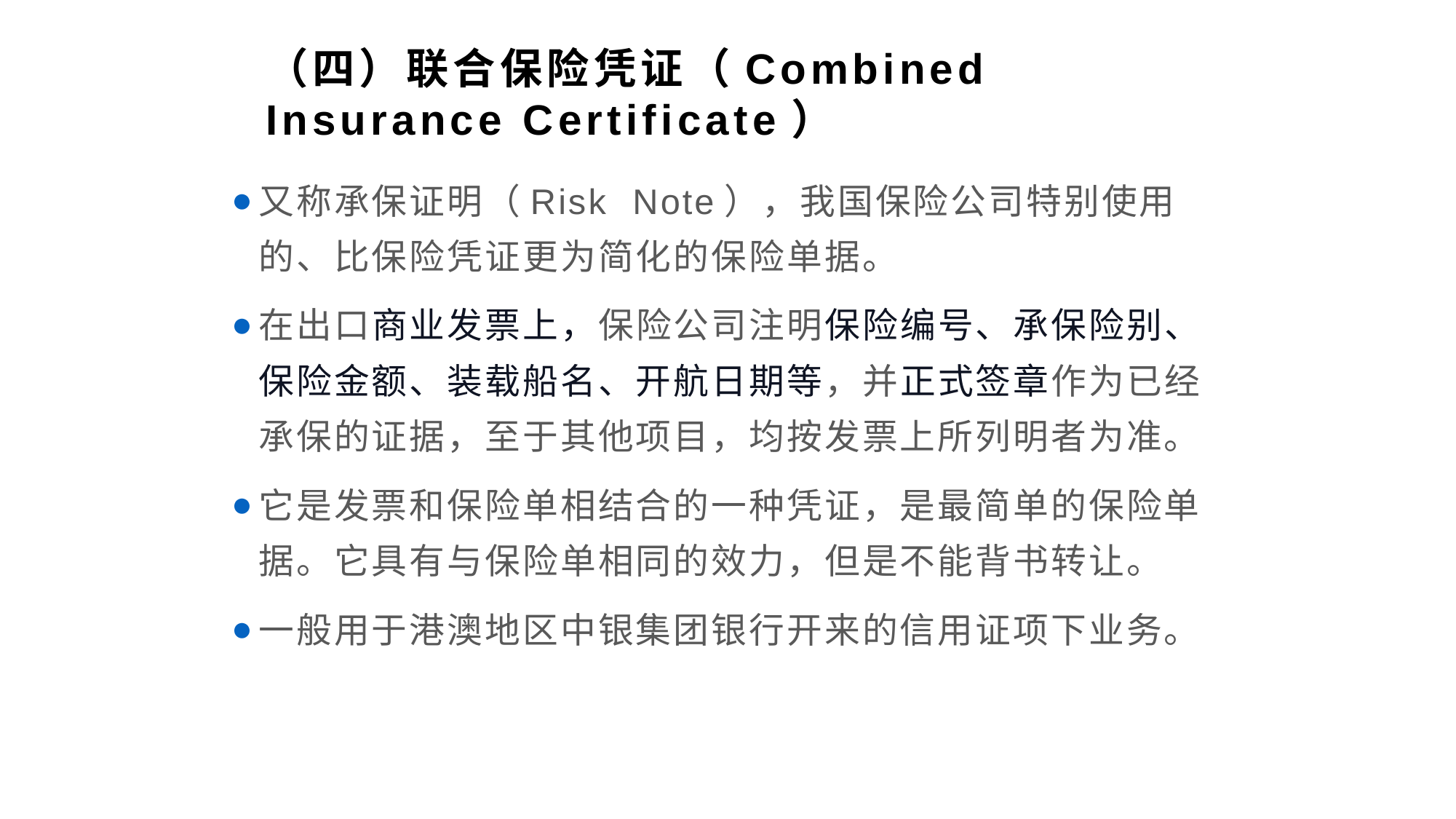

（四）联合保险凭证（Combined Insurance Certificate）
又称承保证明（Risk  Note），我国保险公司特别使用的、比保险凭证更为简化的保险单据。
在出口商业发票上，保险公司注明保险编号、承保险别、保险金额、装载船名、开航日期等，并正式签章作为已经承保的证据，至于其他项目，均按发票上所列明者为准。
它是发票和保险单相结合的一种凭证，是最简单的保险单据。它具有与保险单相同的效力，但是不能背书转让。
一般用于港澳地区中银集团银行开来的信用证项下业务。